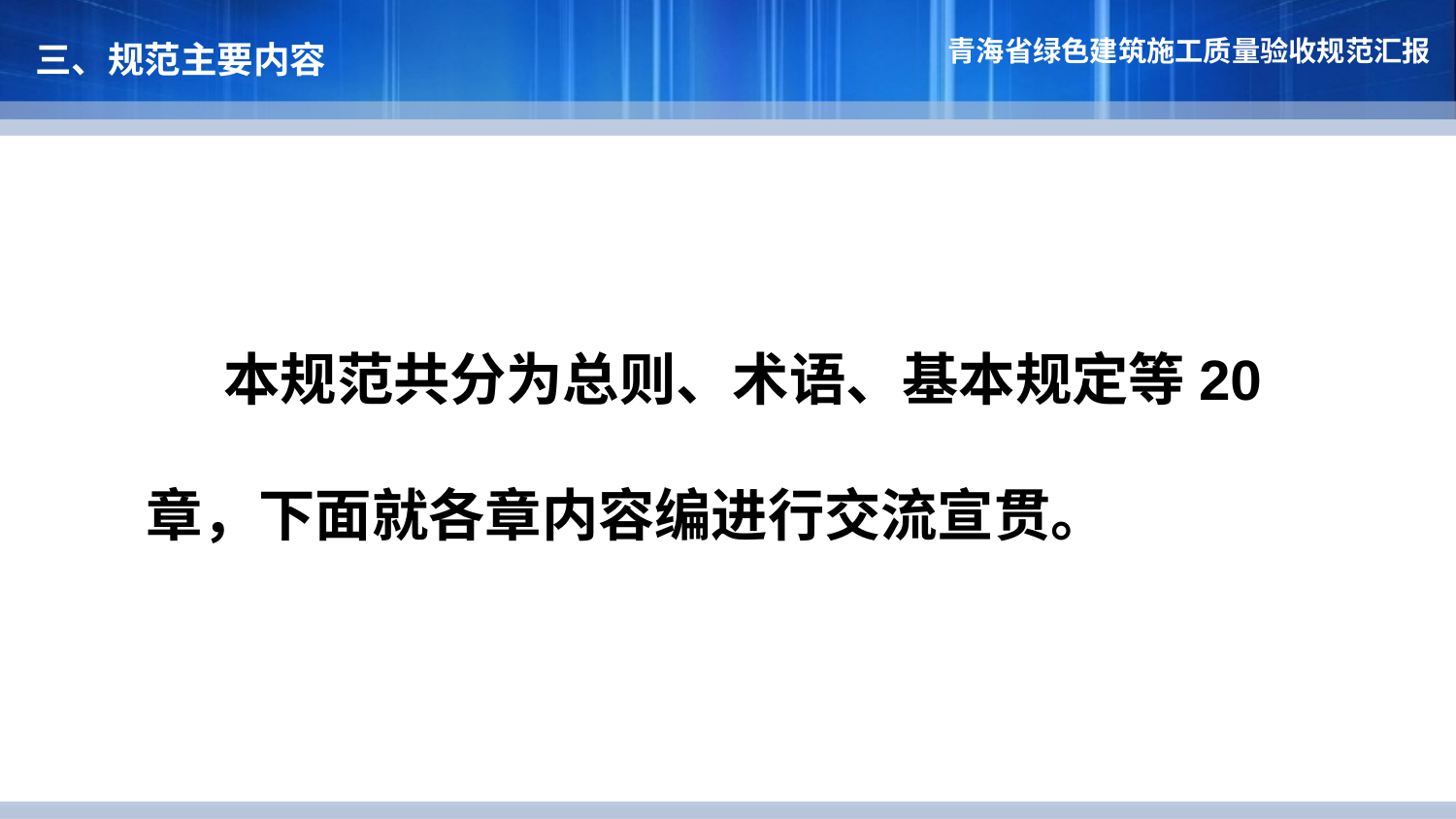

三、规范主要内容
     本规范共分为总则、术语、基本规定等20章，下面就各章内容编进行交流宣贯。